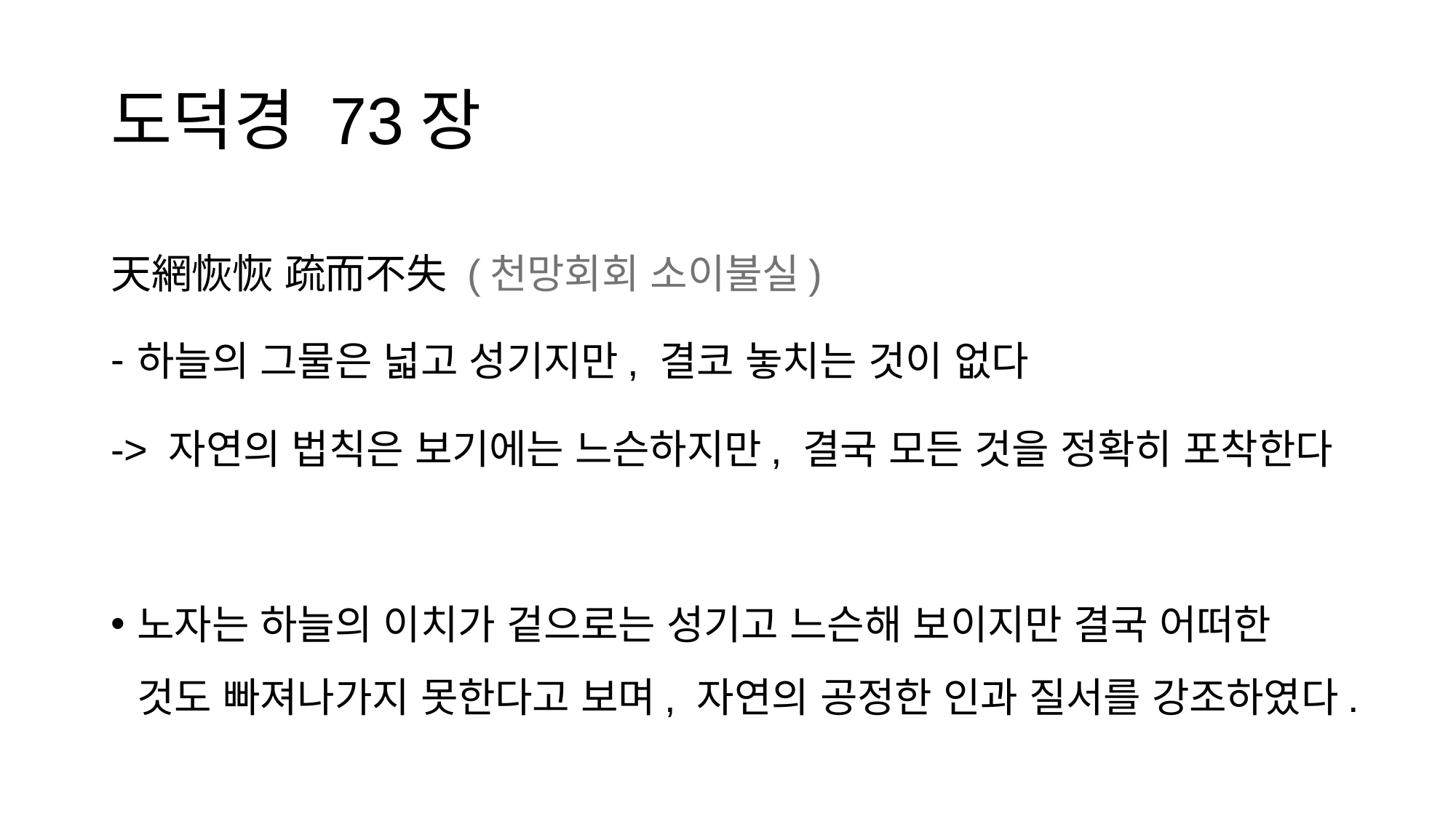

# 도덕경 73장
天網恢恢 疏而不失 (천망회회 소이불실)
하늘의 그물은 넓고 성기지만, 결코 놓치는 것이 없다
-> 자연의 법칙은 보기에는 느슨하지만, 결국 모든 것을 정확히 포착한다

노자는 하늘의 이치가 겉으로는 성기고 느슨해 보이지만 결국 어떠한 것도 빠져나가지 못한다고 보며, 자연의 공정한 인과 질서를 강조하였다.